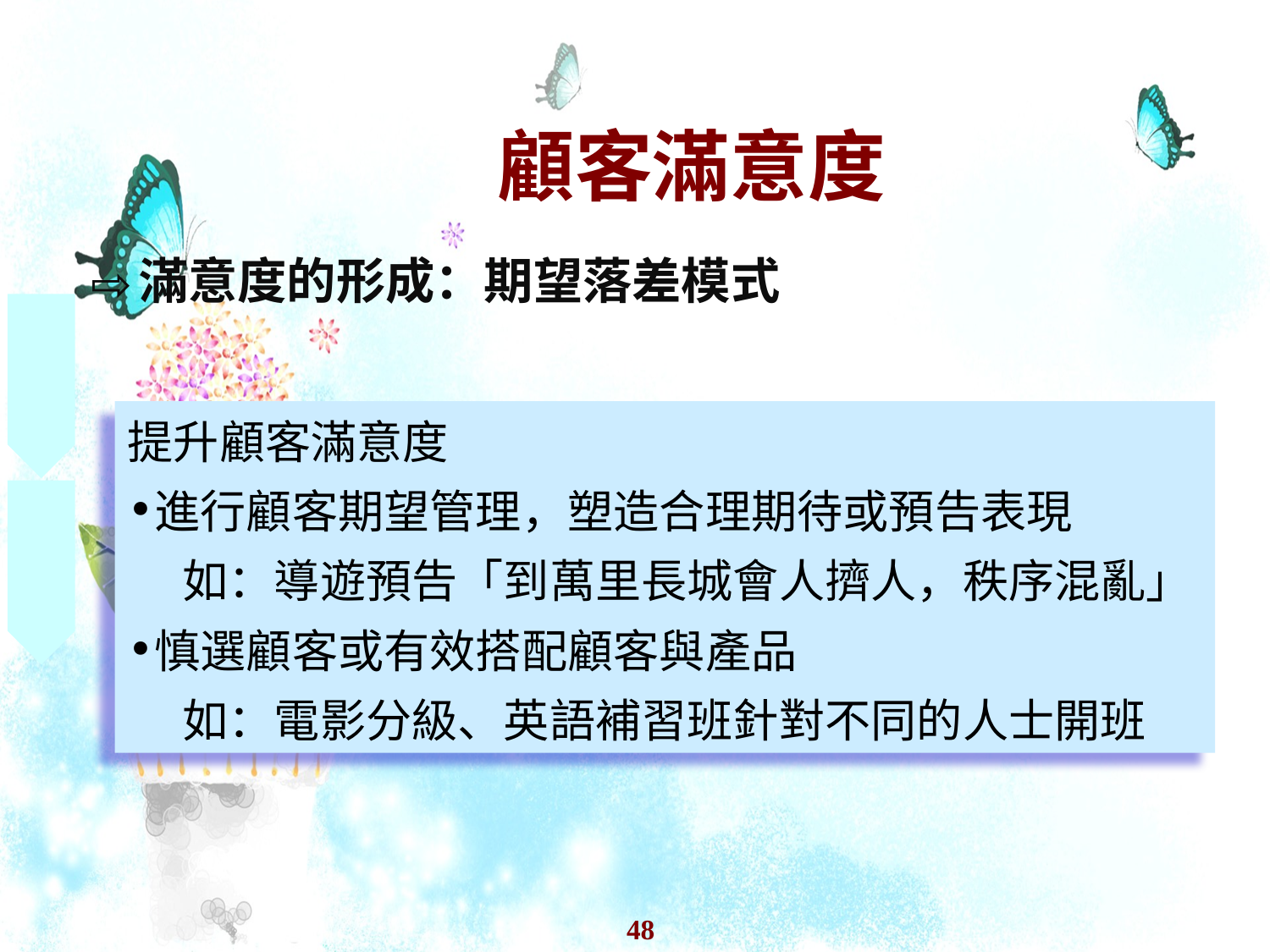

# 顧客滿意度
滿意度的形成：期望落差模式

提升顧客滿意度
進行顧客期望管理，塑造合理期待或預告表現
   如：導遊預告「到萬里長城會人擠人，秩序混亂」
慎選顧客或有效搭配顧客與產品
   如：電影分級、英語補習班針對不同的人士開班